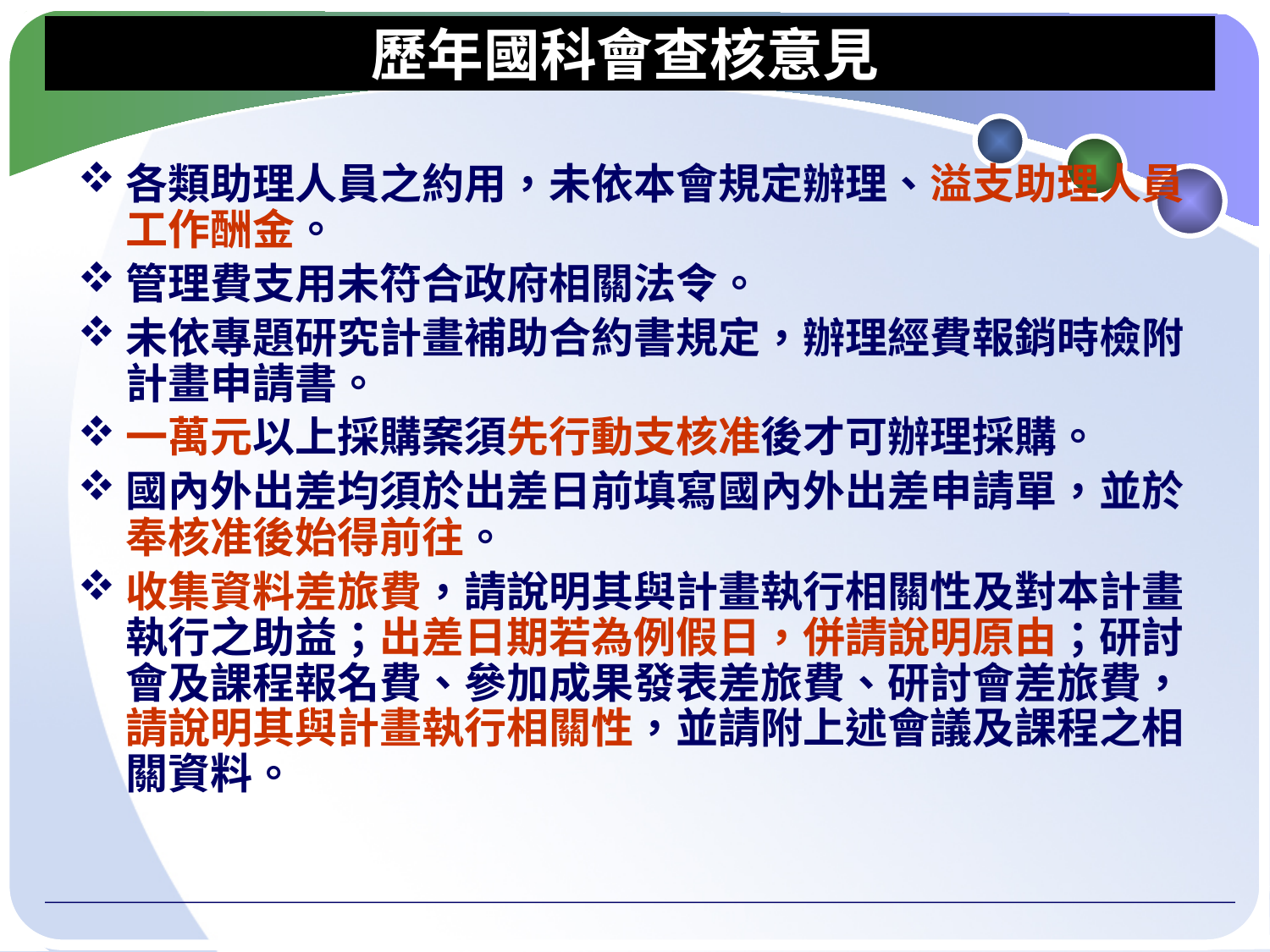

# 歷年國科會查核意見
各類助理人員之約用，未依本會規定辦理、溢支助理人員工作酬金。
管理費支用未符合政府相關法令。
未依專題研究計畫補助合約書規定，辦理經費報銷時檢附計畫申請書。
一萬元以上採購案須先行動支核准後才可辦理採購。
國內外出差均須於出差日前填寫國內外出差申請單，並於奉核准後始得前往。
收集資料差旅費，請說明其與計畫執行相關性及對本計畫執行之助益；出差日期若為例假日，併請說明原由；研討會及課程報名費、參加成果發表差旅費、研討會差旅費，請說明其與計畫執行相關性，並請附上述會議及課程之相關資料。